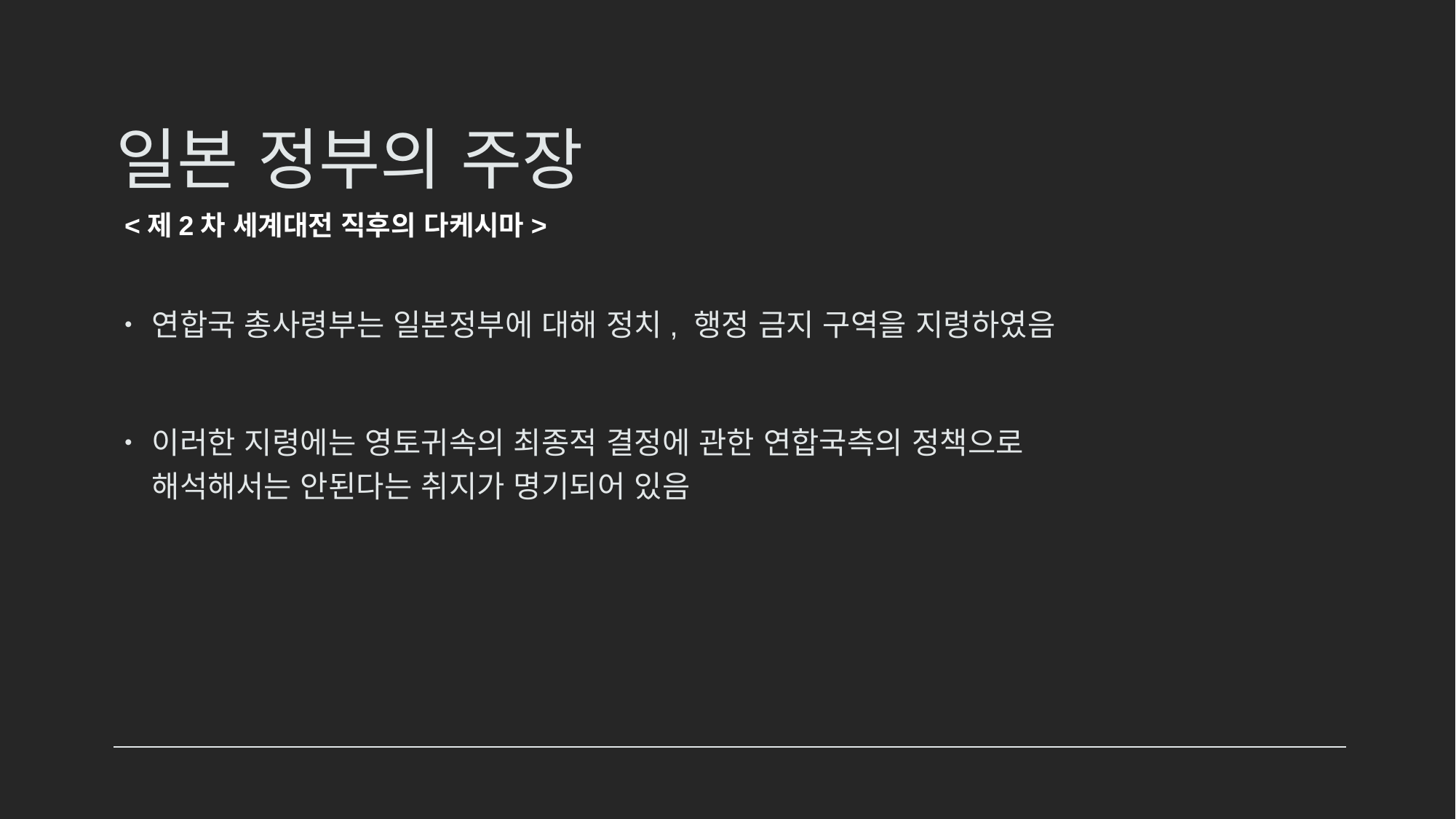

# 일본 정부의 주장
<제2차 세계대전 직후의 다케시마>
연합국 총사령부는 일본정부에 대해 정치, 행정 금지 구역을 지령하였음

이러한 지령에는 영토귀속의 최종적 결정에 관한 연합국측의 정책으로 해석해서는 안된다는 취지가 명기되어 있음